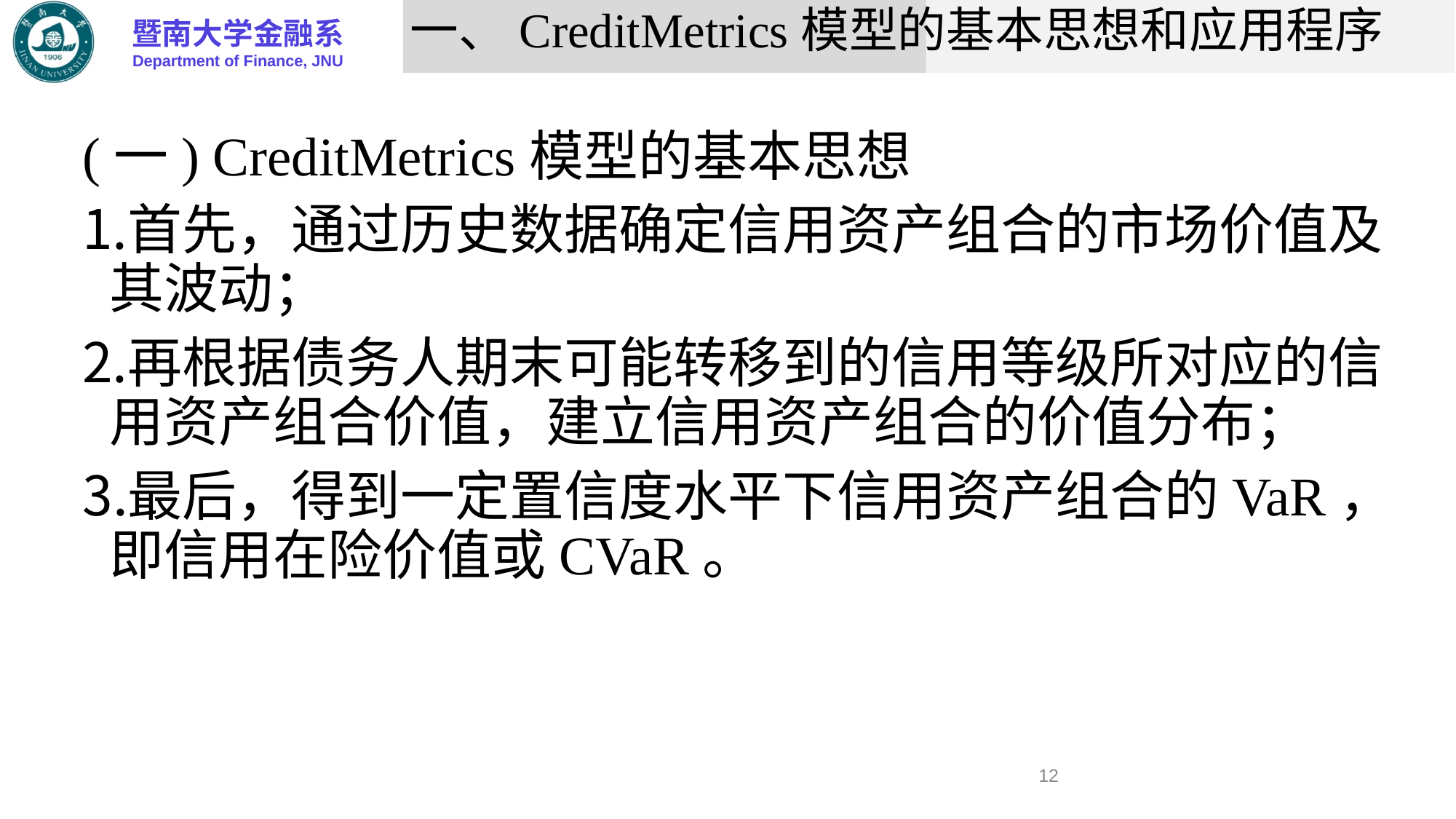

# 一、CreditMetrics模型的基本思想和应用程序
(一) CreditMetrics模型的基本思想
首先，通过历史数据确定信用资产组合的市场价值及其波动；
再根据债务人期末可能转移到的信用等级所对应的信用资产组合价值，建立信用资产组合的价值分布；
最后，得到一定置信度水平下信用资产组合的VaR，即信用在险价值或CVaR。

12